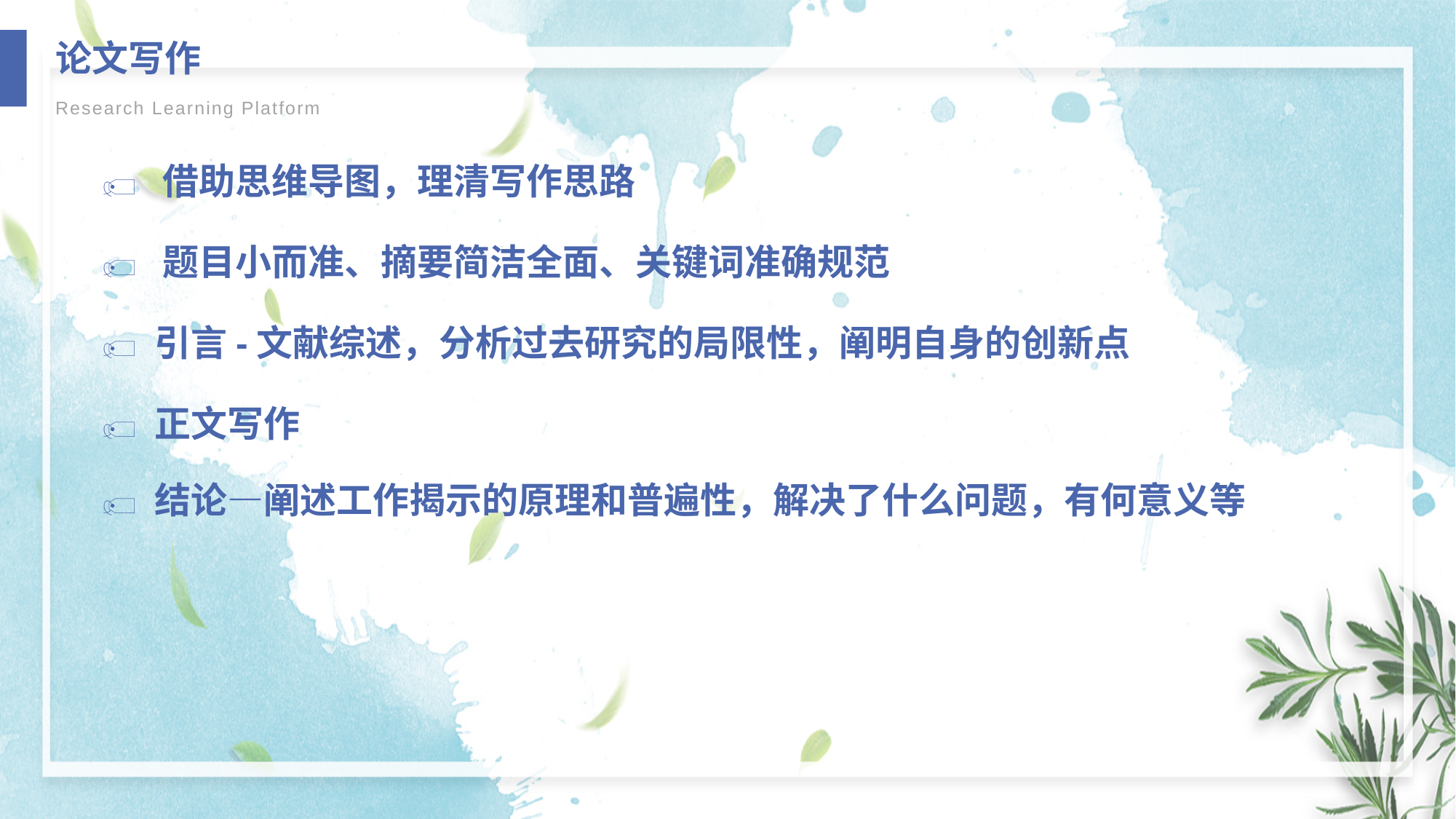

论文写作
Research Learning Platform
🏷  借助思维导图，理清写作思路
🏷  题目小而准、摘要简洁全面、关键词准确规范
🏷 引言-文献综述，分析过去研究的局限性，阐明自身的创新点
🏷 正文写作
🏷 结论—阐述工作揭示的原理和普遍性，解决了什么问题，有何意义等